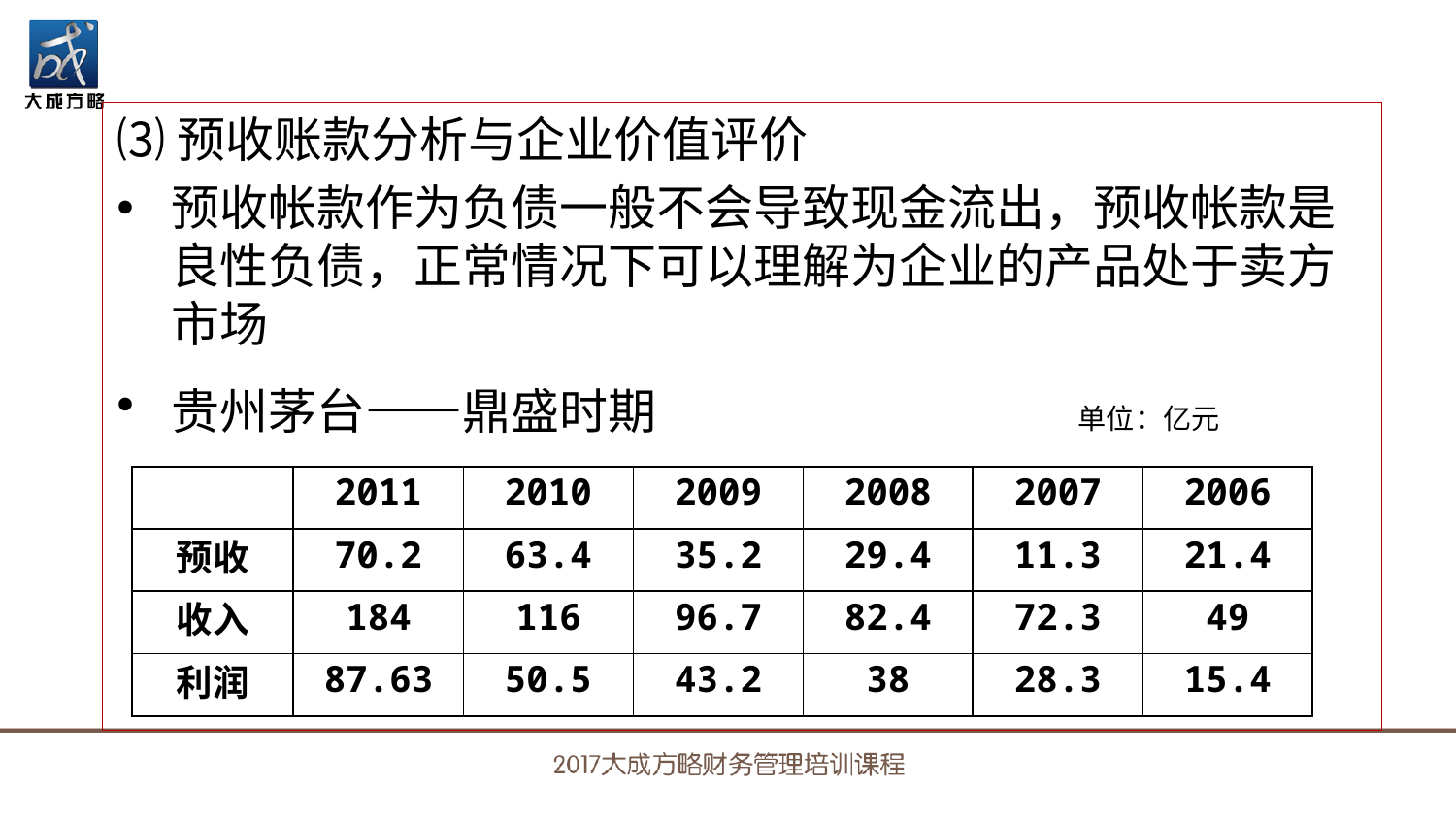

⑶预收账款分析与企业价值评价
预收帐款作为负债一般不会导致现金流出，预收帐款是良性负债，正常情况下可以理解为企业的产品处于卖方市场
贵州茅台——鼎盛时期　　　　　　　单位：亿元
|  | 2011 | 2010 | 2009 | 2008 | 2007 | 2006 |
| --- | --- | --- | --- | --- | --- | --- |
| 预收 | 70.2 | 63.4 | 35.2 | 29.4 | 11.3 | 21.4 |
| 收入 | 184 | 116 | 96.7 | 82.4 | 72.3 | 49 |
| 利润 | 87.63 | 50.5 | 43.2 | 38 | 28.3 | 15.4 |